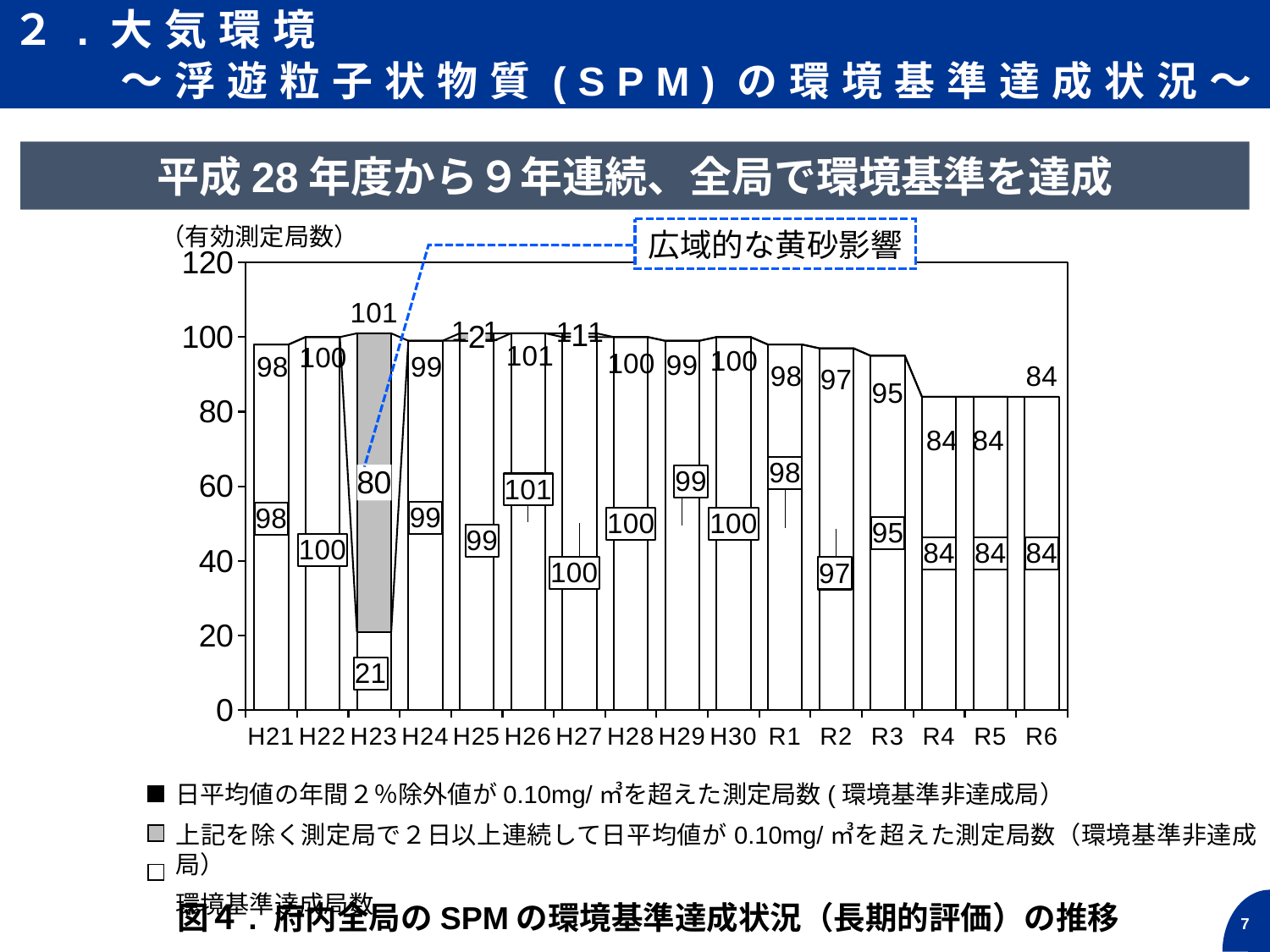

２.大気環境
　　～浮遊粒子状物質(SPM)の環境基準達成状況～
平成28年度から９年連続、全局で環境基準を達成
（有効測定局数）
広域的な黄砂影響

[unsupported chart]

日平均値の年間２％除外値が0.10mg/㎥を超えた測定局数(環境基準非達成局）
上記を除く測定局で２日以上連続して日平均値が0.10mg/㎥を超えた測定局数（環境基準非達成局）
環境基準達成局数

図４. 府内全局のSPMの環境基準達成状況（長期的評価）の推移